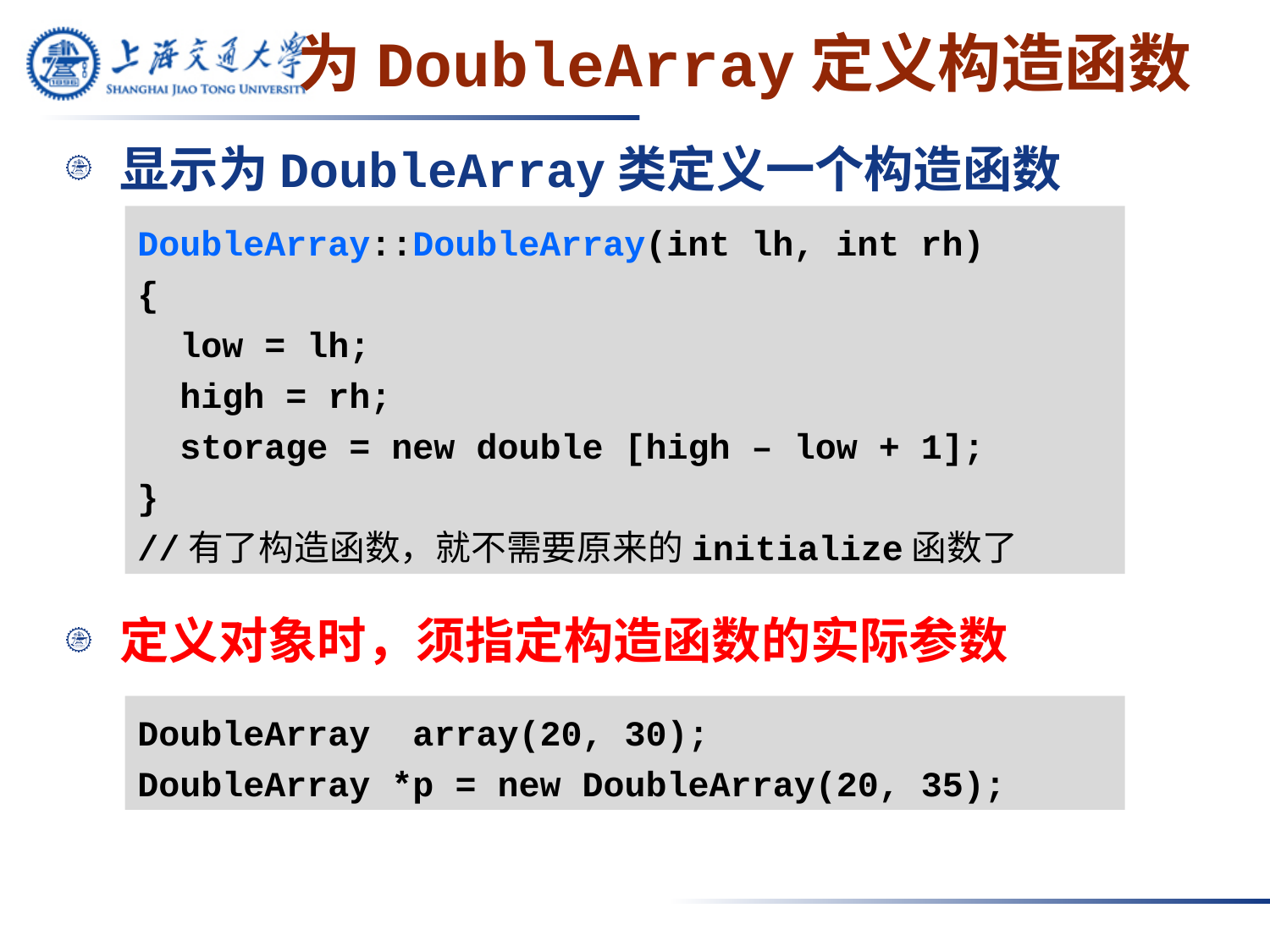

# 为DoubleArray定义构造函数
显示为DoubleArray类定义一个构造函数

定义对象时，须指定构造函数的实际参数

DoubleArray::DoubleArray(int lh, int rh)
{
  low = lh;
  high = rh;
  storage = new double [high – low + 1];
}
//有了构造函数，就不需要原来的initialize函数了
DoubleArray  array(20, 30);
DoubleArray *p = new DoubleArray(20, 35);